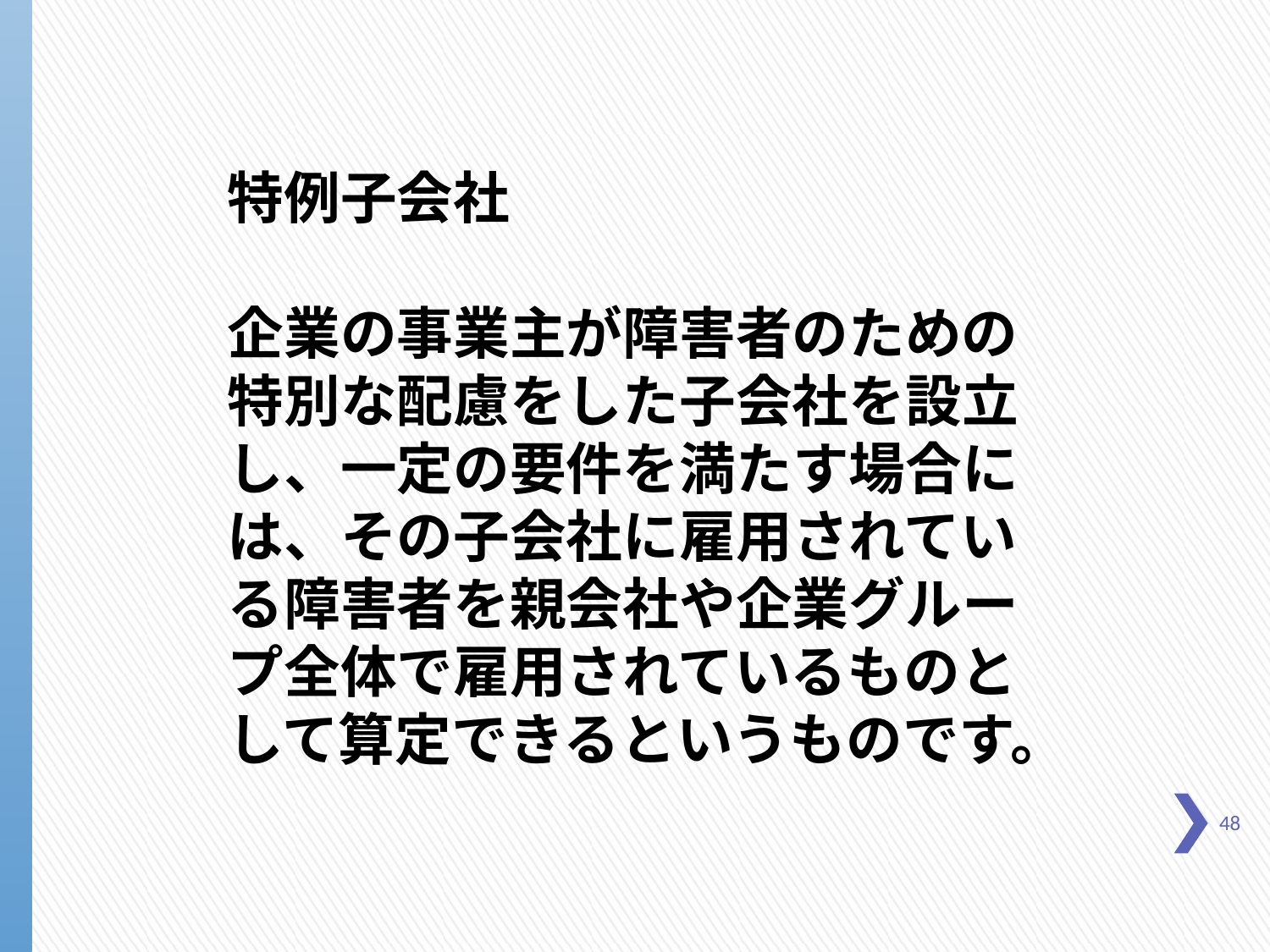

特例子会社

企業の事業主が障害者のための特別な配慮をした子会社を設立し、一定の要件を満たす場合には、その子会社に雇用されている障害者を親会社や企業グループ全体で雇用されているものとして算定できるというものです。
48